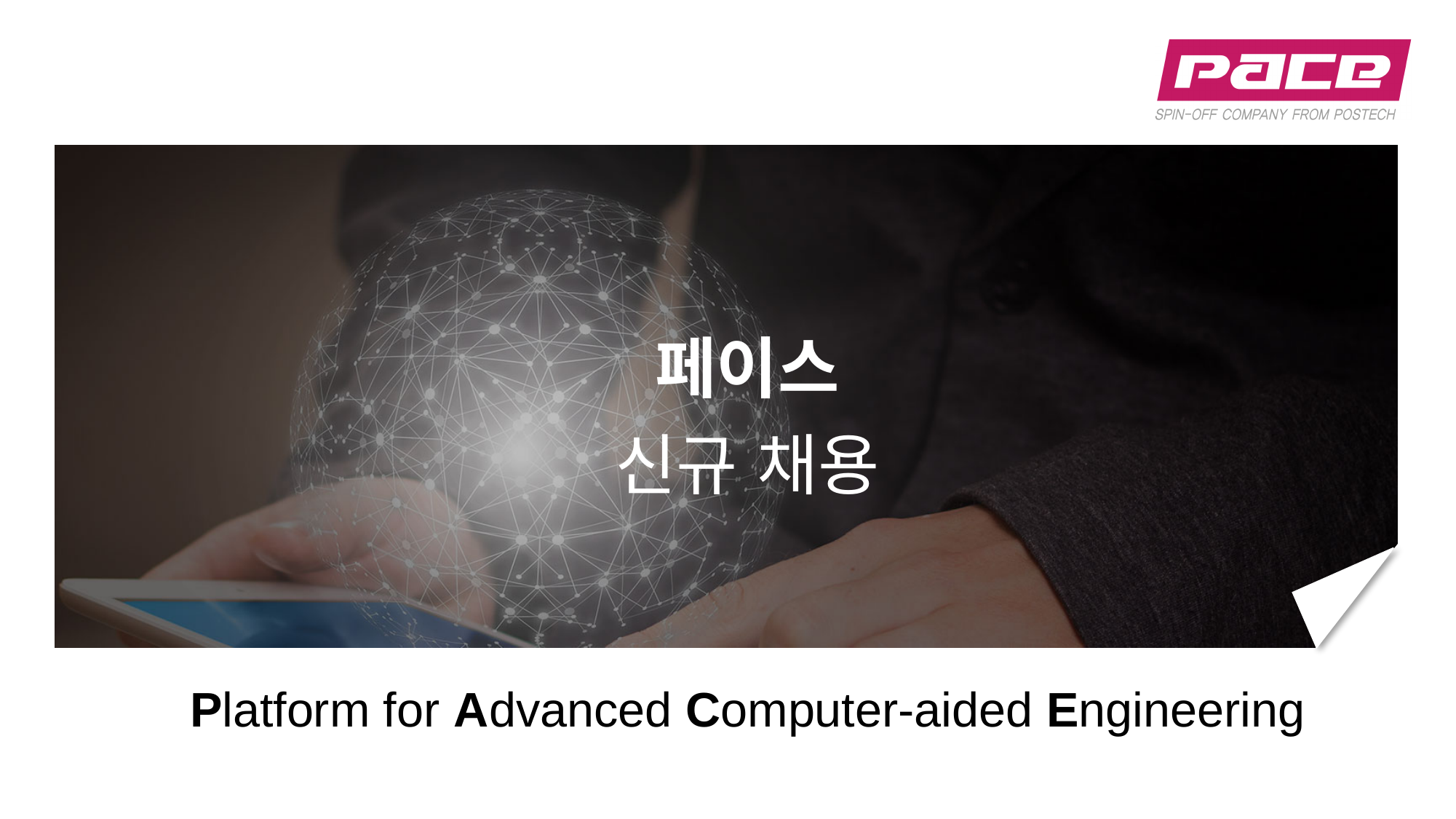

# 페이스 신규 채용
Platform for Advanced Computer-aided Engineering